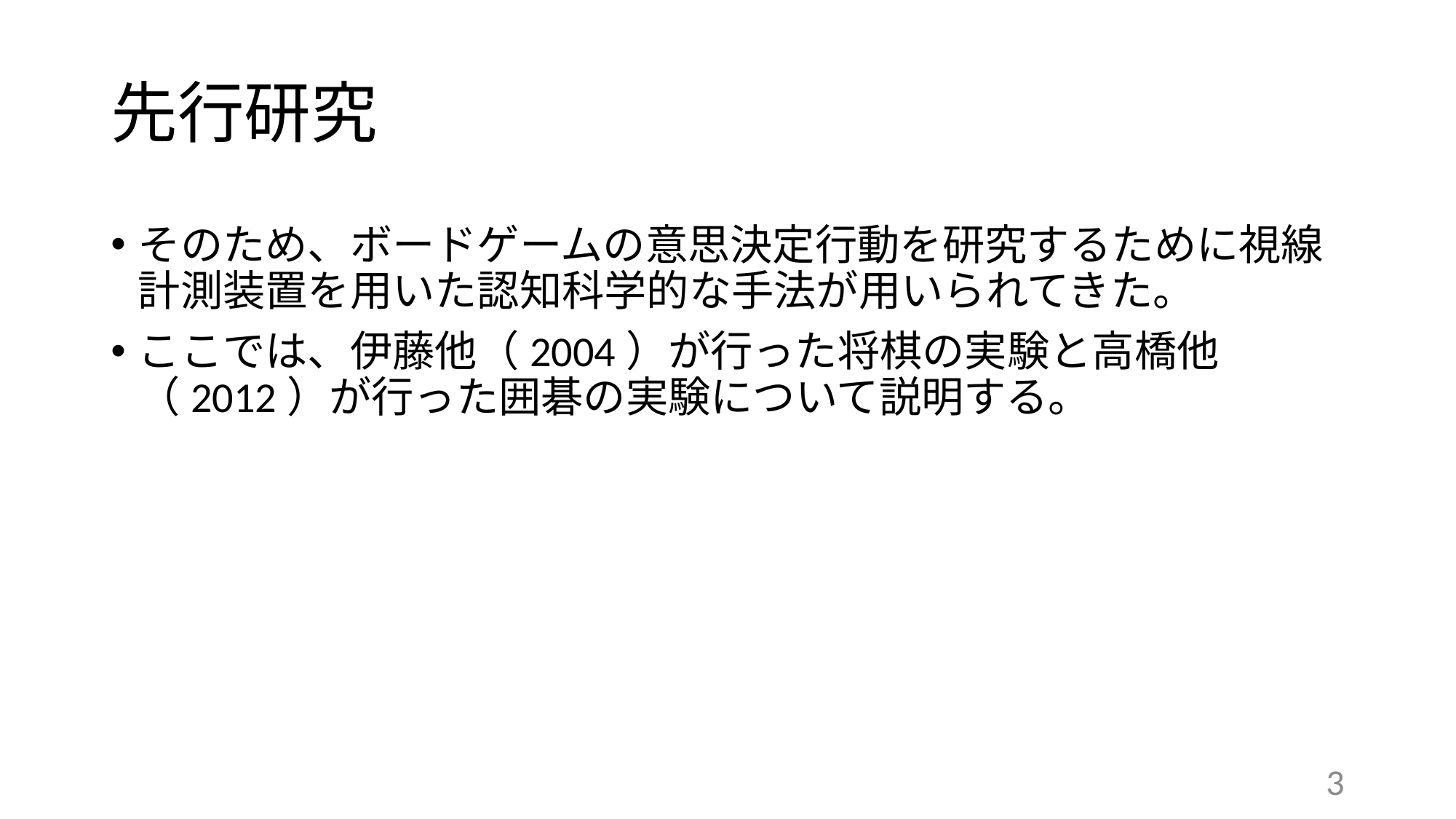

# 先行研究
そのため、ボードゲームの意思決定行動を研究するために視線計測装置を用いた認知科学的な手法が用いられてきた。
ここでは、伊藤他（2004）が行った将棋の実験と高橋他（2012）が行った囲碁の実験について説明する。
3